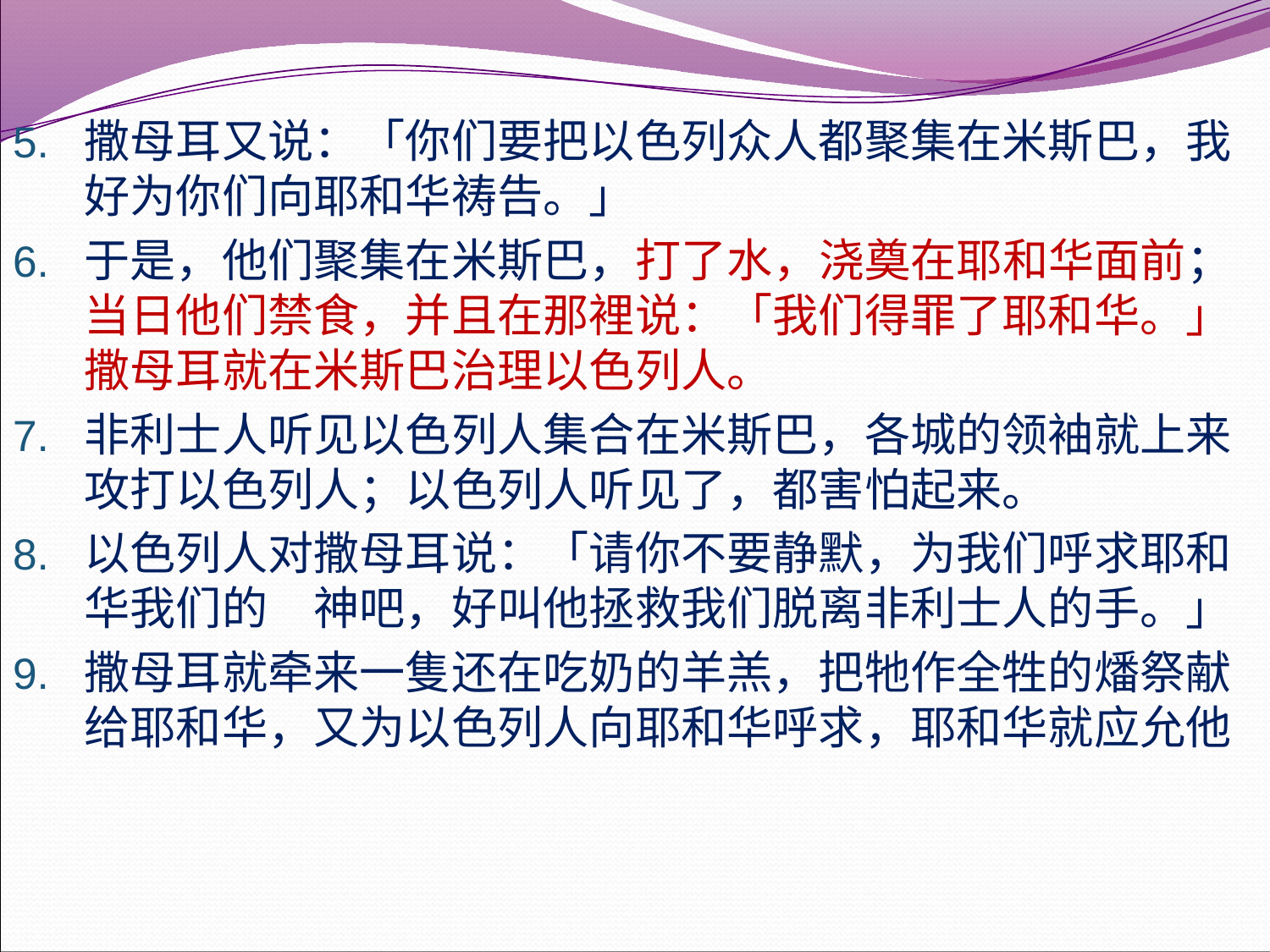

撒母耳又说：「你们要把以色列众人都聚集在米斯巴，我好为你们向耶和华祷告。」
于是，他们聚集在米斯巴，打了水，浇奠在耶和华面前；当日他们禁食，并且在那裡说：「我们得罪了耶和华。」撒母耳就在米斯巴治理以色列人。
非利士人听见以色列人集合在米斯巴，各城的领袖就上来攻打以色列人；以色列人听见了，都害怕起来。
以色列人对撒母耳说：「请你不要静默，为我们呼求耶和华我们的　神吧，好叫他拯救我们脱离非利士人的手。」
撒母耳就牵来一隻还在吃奶的羊羔，把牠作全牲的燔祭献给耶和华，又为以色列人向耶和华呼求，耶和华就应允他